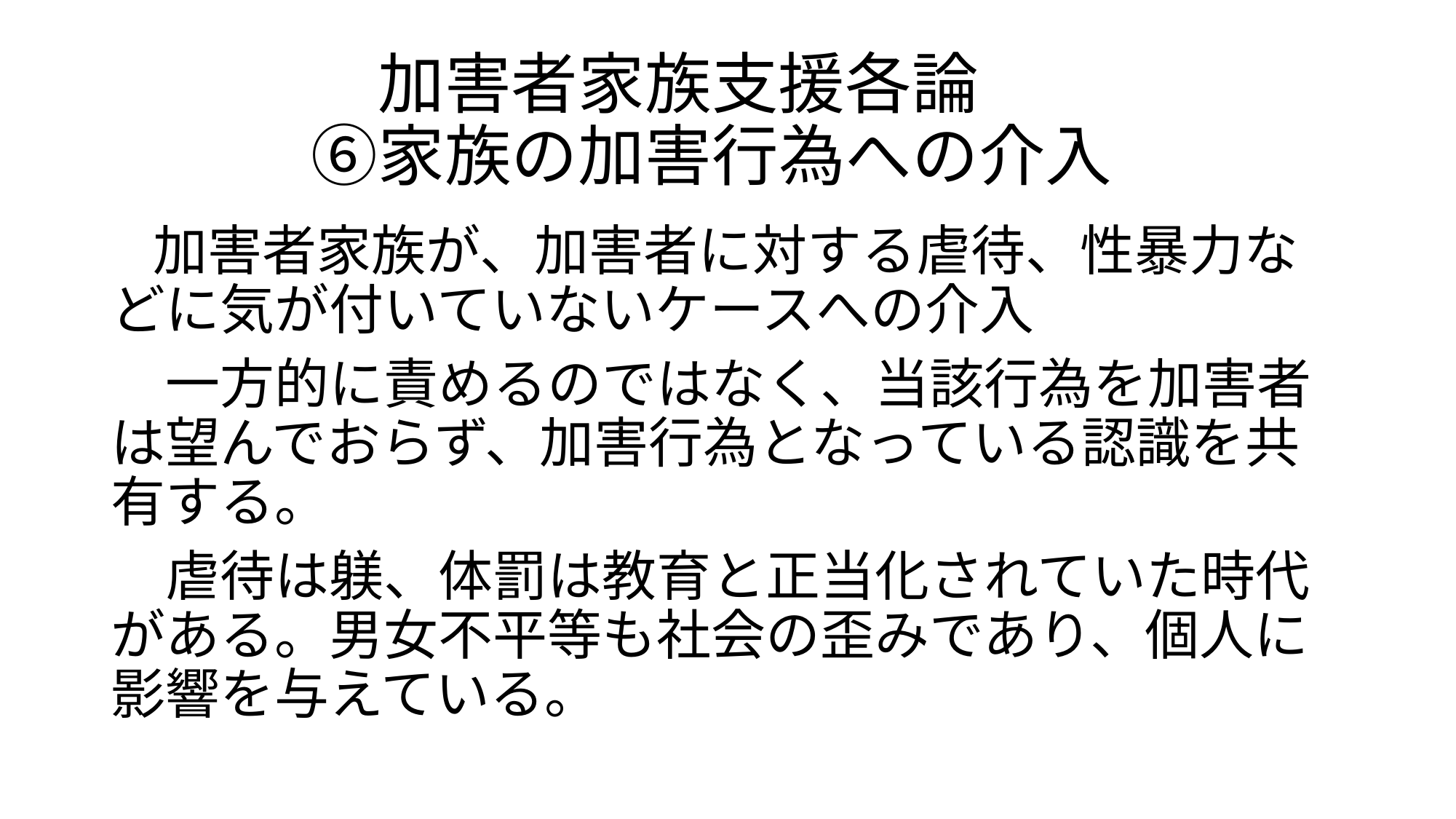

# 加害者家族支援各論 　　　⑥家族の加害行為への介入
　加害者家族が、加害者に対する虐待、性暴力などに気が付いていないケースへの介入
　一方的に責めるのではなく、当該行為を加害者は望んでおらず、加害行為となっている認識を共有する。
　虐待は躾、体罰は教育と正当化されていた時代がある。男女不平等も社会の歪みであり、個人に影響を与えている。